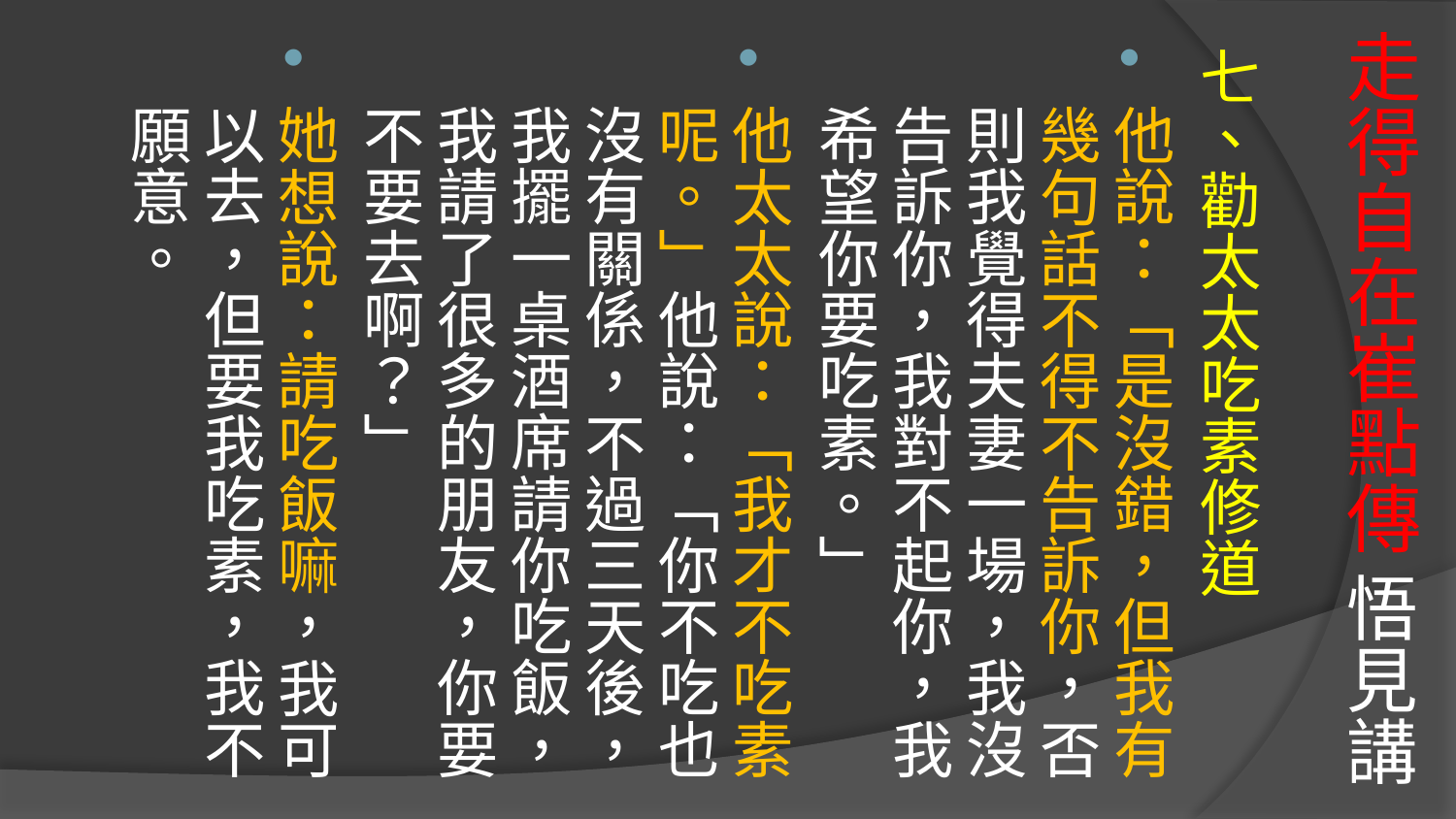

# 走得自在崔點傳 悟見講
七、勸太太吃素修道
他說：「是沒錯，但我有幾句話不得不告訴你，否則我覺得夫妻一場，我沒告訴你，我對不起你，我希望你要吃素。」
他太太說：「我才不吃素呢。」他說：「你不吃也沒有關係，不過三天後，我擺一桌酒席請你吃飯，我請了很多的朋友，你要不要去啊？」
她想說：請吃飯嘛，我可以去，但要我吃素，我不願意。